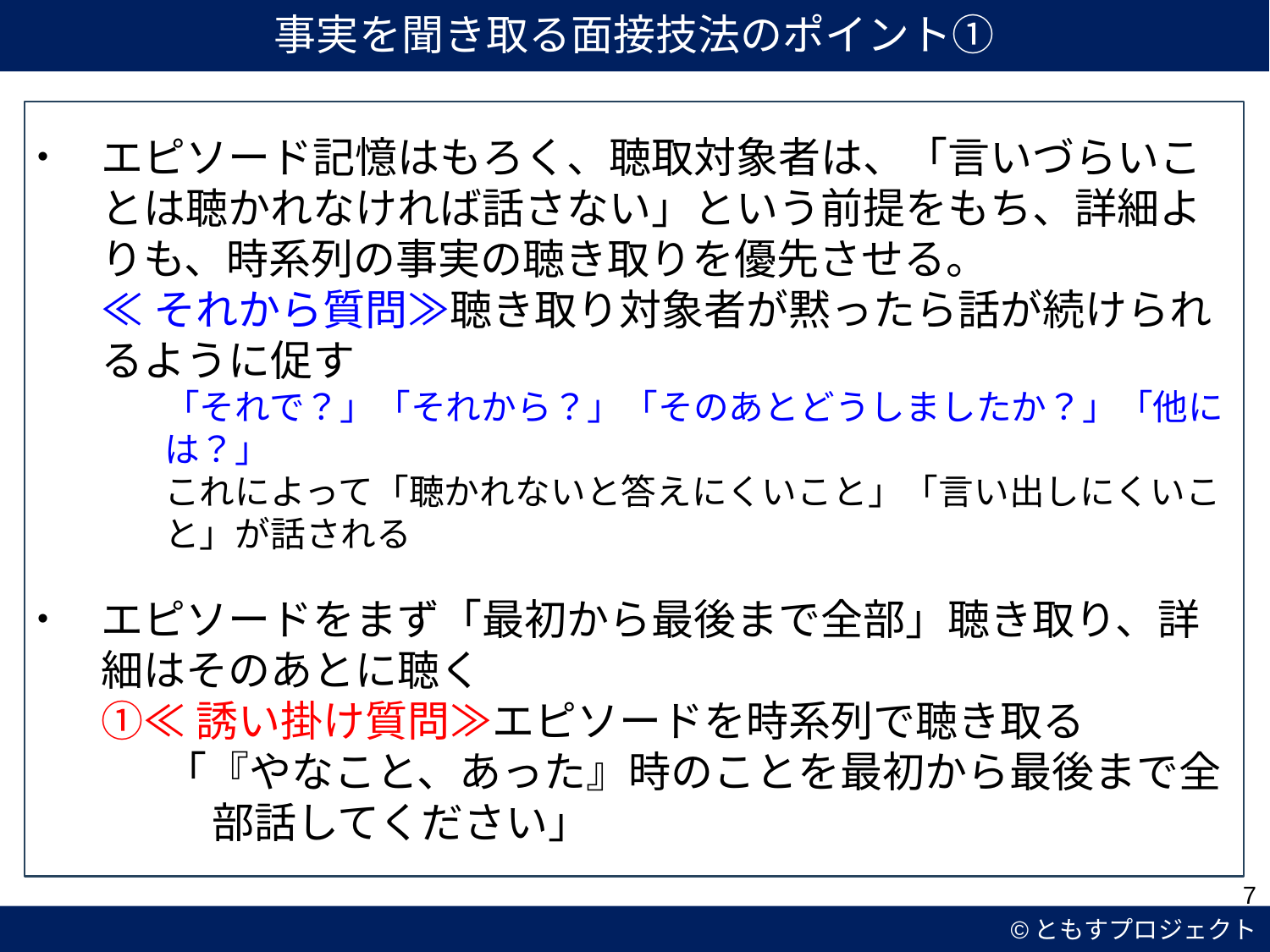

事実を聞き取る面接技法のポイント①
エピソード記憶はもろく、聴取対象者は、「言いづらいことは聴かれなければ話さない」という前提をもち、詳細よりも、時系列の事実の聴き取りを優先させる。
≪それから質問≫聴き取り対象者が黙ったら話が続けられるように促す
「それで？」「それから？」「そのあとどうしましたか？」「他には？」
これによって「聴かれないと答えにくいこと」「言い出しにくいこと」が話される

エピソードをまず「最初から最後まで全部」聴き取り、詳細はそのあとに聴く
①≪誘い掛け質問≫エピソードを時系列で聴き取る
「『やなこと、あった』時のことを最初から最後まで全部話してください」
7
©ともすプロジェクト